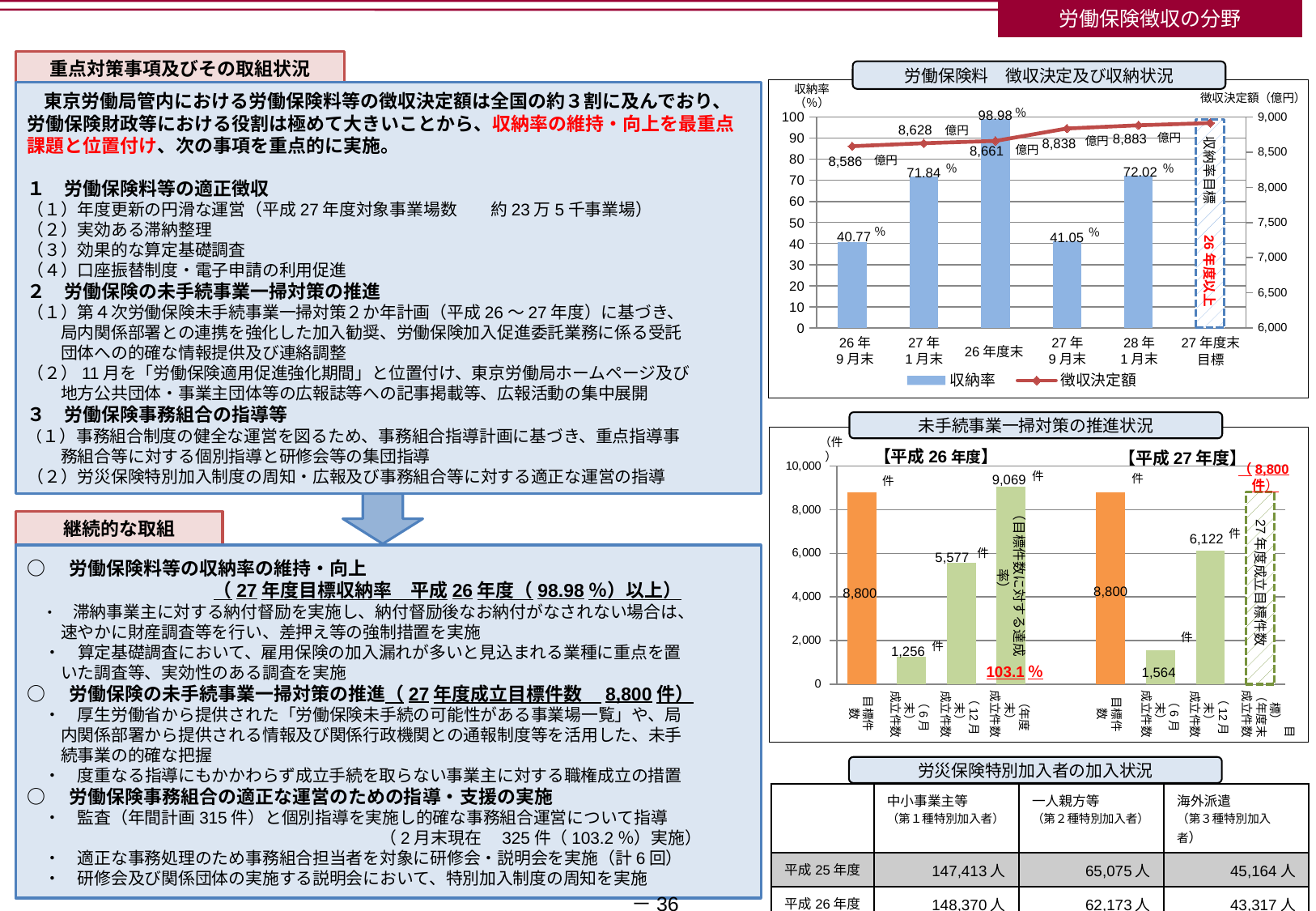

労働保険徴収の分野

重点対策事項及びその取組状況
労働保険料　徴収決定及び収納状況

### Chart

| Category | 収納率 | 徴収決定額 |
|---|---|---|
| 26年9月末 | 40.77 | 8586.0 |
| 27年1月末 | 71.84 | 8628.0 |
| 26年度末 | 98.98 | 8661.0 |
| 27年9月末 | 41.05 | 8838.0 |
| 28年1月末 | 72.02 | 8883.0 |
| 27年度末目標 | 98.98 | 8915.0 |
　東京労働局管内における労働保険料等の徴収決定額は全国の約３割に及んでおり、労働保険財政等における役割は極めて大きいことから、収納率の維持・向上を最重点課題と位置付け、次の事項を重点的に実施。

１　労働保険料等の適正徴収
（１）年度更新の円滑な運営（平成27年度対象事業場数　　約23万5千事業場）
（２）実効ある滞納整理
（３）効果的な算定基礎調査
（４）口座振替制度・電子申請の利用促進
２　労働保険の未手続事業一掃対策の推進
（１）第４次労働保険未手続事業一掃対策２か年計画（平成26～27年度）に基づき、
　　局内関係部署との連携を強化した加入勧奨、労働保険加入促進委託業務に係る受託
　　団体への的確な情報提供及び連絡調整
（２）11月を「労働保険適用促進強化期間」と位置付け、東京労働局ホームページ及び
　　地方公共団体・事業主団体等の広報誌等への記事掲載等、広報活動の集中展開
３　労働保険事務組合の指導等
（１）事務組合制度の健全な運営を図るため、事務組合指導計画に基づき、重点指導事
　　務組合等に対する個別指導と研修会等の集団指導
（２）労災保険特別加入制度の周知・広報及び事務組合等に対する適正な運営の指導
収納率（％）
徴収決定額（億円）
％
億円
収納率目標　　26年度以上
億円
億円
億円
億円
％
％
％
％
27年度末
目標
26年
9月末
27年
9月末
27年
1月末
26年度末
28年
1月末
未手続事業一掃対策の推進状況

### Chart

| Category | 成立件数 |
|---|---|
| 目標件数 | 8800.0 |
| 成立件数
（6月末現在） | 1256.0 |
| 成立件数
（12月末現在） | 5577.0 |
| 成立件数
（年度末） | 9069.0 |
|  | None |
| 目標件数 | 8800.0 |
| 成立件数
（6月末現在） | 1564.0 |
| 成立件数
（12月末現在） | 6122.0 |
| 成立件数
（年度末目標） | 8800.0 |
（件）
【平成26年度】
【平成27年度】
（8,800件）
件
件
件
（目標件数に対する達成率）

27年度成立目標件数
継続的な取組
件

○　労働保険料等の収納率の維持・向上
　　　　　　　　　　（27年度目標収納率　平成26年度（98.98％）以上）
　・　滞納事業主に対する納付督励を実施し、納付督励後なお納付がなされない場合は、
　　速やかに財産調査等を行い、差押え等の強制措置を実施
　・　算定基礎調査において、雇用保険の加入漏れが多いと見込まれる業種に重点を置
　　いた調査等、実効性のある調査を実施
○　労働保険の未手続事業一掃対策の推進（27年度成立目標件数　8,800件）
　・　厚生労働省から提供された「労働保険未手続の可能性がある事業場一覧」や、局
　　内関係部署から提供される情報及び関係行政機関との通報制度等を活用した、未手
　　続事業の的確な把握
　・　度重なる指導にもかかわらず成立手続を取らない事業主に対する職権成立の措置
○　労働保険事務組合の適正な運営のための指導・支援の実施
　・　監査（年間計画315件）と個別指導を実施し的確な事務組合運営について指導
　　　　　　　　　　　　　　　　　　　　　（2月末現在　325件（103.2％）実施）
　・　適正な事務処理のため事務組合担当者を対象に研修会・説明会を実施（計6回）
　・　研修会及び関係団体の実施する説明会において、特別加入制度の周知を実施

件
件
件
103.1％
（6月末）
成立件数
（年度末）
成立件数
　　　目標）
（年度末
成立件数
（12月末）
成立件数
（6月末）
成立件数
（12月末）
成立件数
目標件数
目標件数
労災保険特別加入者の加入状況
|  | 中小事業主等 （第１種特別加入者） | 一人親方等 （第２種特別加入者） | 海外派遣 （第３種特別加入者） |
| --- | --- | --- | --- |
| 平成25年度 | 147,413人 | 65,075人 | 45,164人 |
| 平成26年度 | 148,370人 | 62,173人 | 43,317人 |
－36－